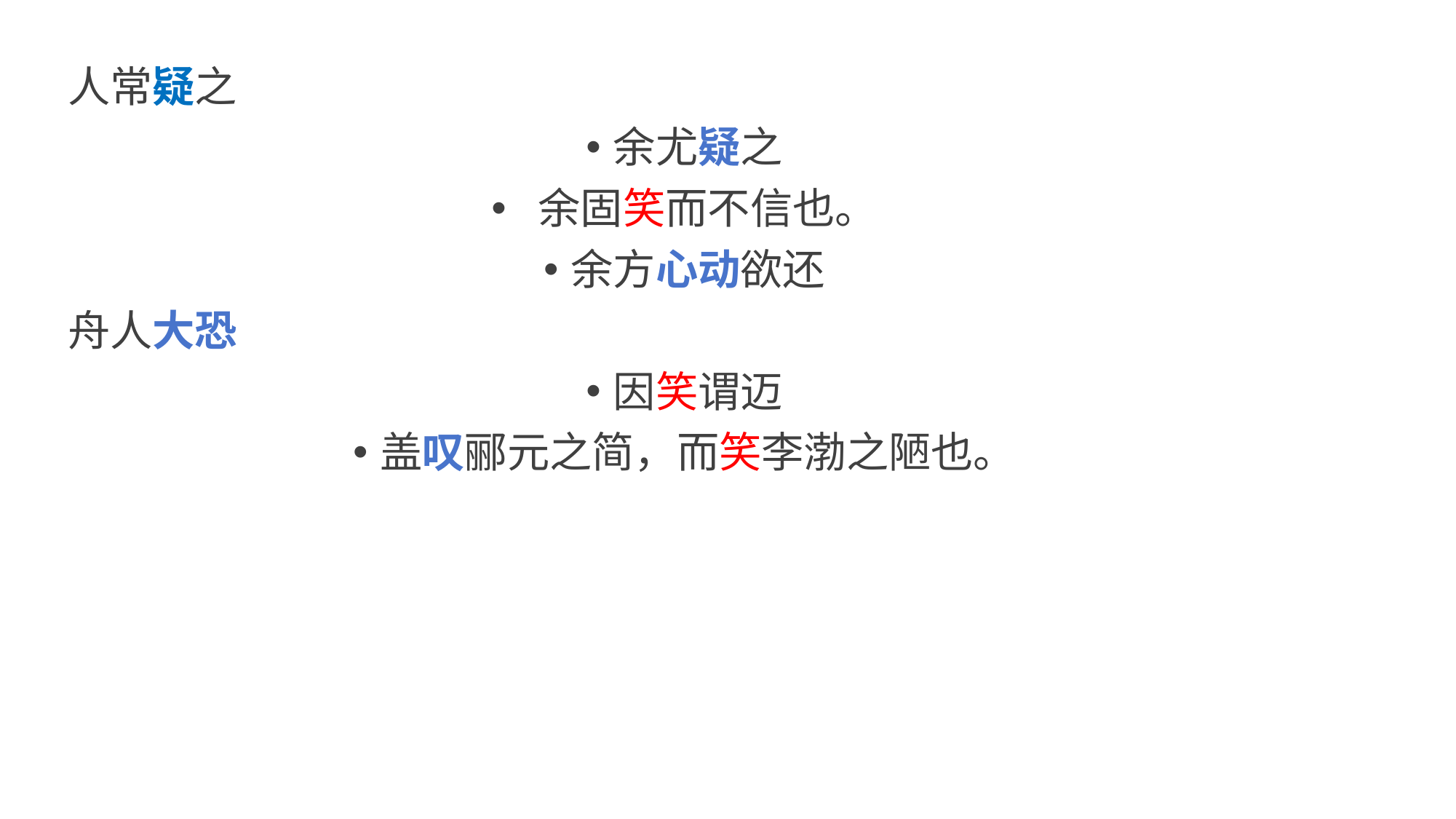

人常疑之
余尤疑之
 余固笑而不信也。
余方心动欲还
舟人大恐
因笑谓迈
盖叹郦元之简，而笑李渤之陋也。